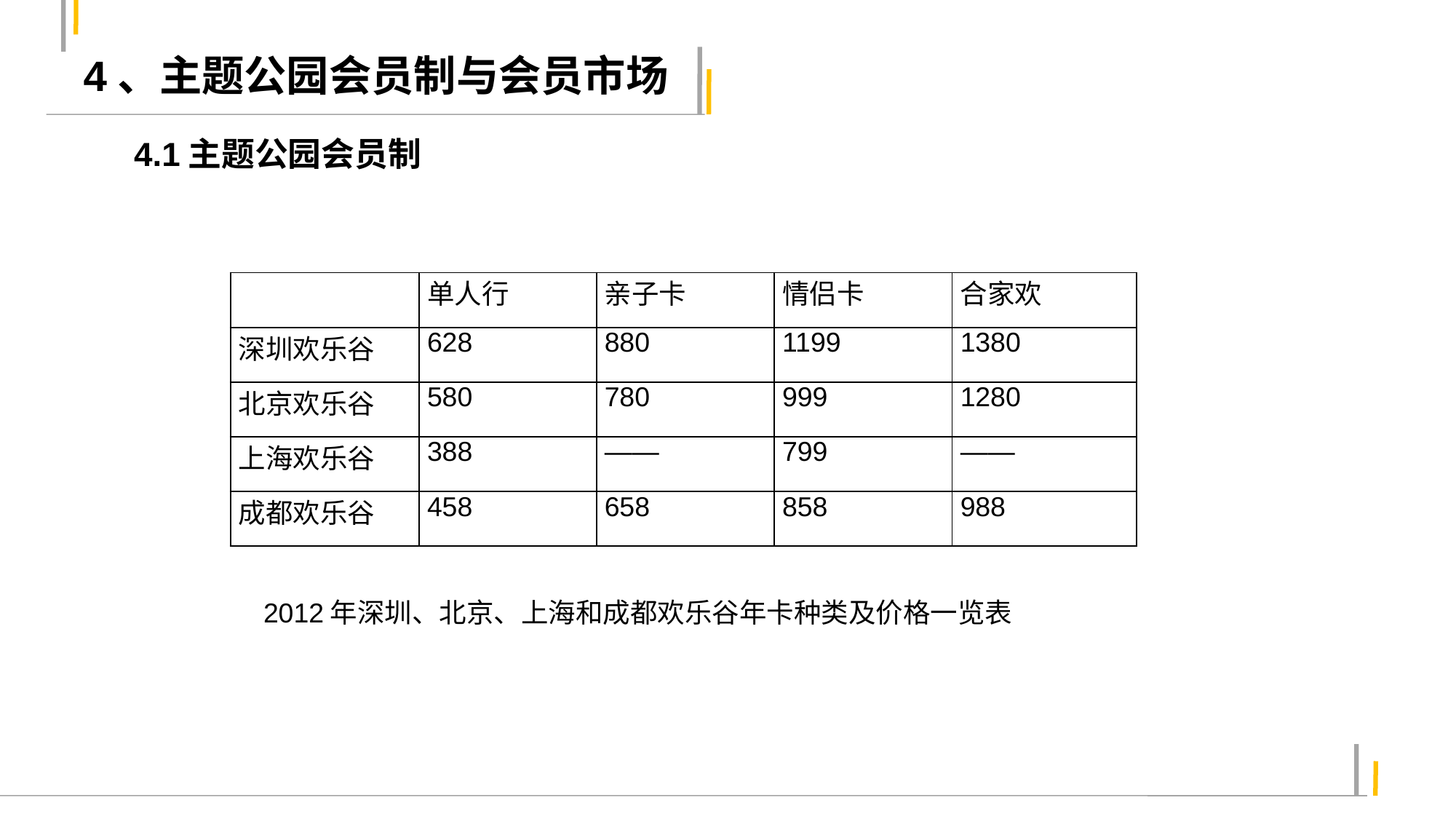

4、主题公园会员制与会员市场

4.1主题公园会员制

|  | 单人行 | 亲子卡 | 情侣卡 | 合家欢 |
| --- | --- | --- | --- | --- |
| 深圳欢乐谷 | 628 | 880 | 1199 | 1380 |
| 北京欢乐谷 | 580 | 780 | 999 | 1280 |
| 上海欢乐谷 | 388 | —— | 799 | —— |
| 成都欢乐谷 | 458 | 658 | 858 | 988 |
 2012年深圳、北京、上海和成都欢乐谷年卡种类及价格一览表